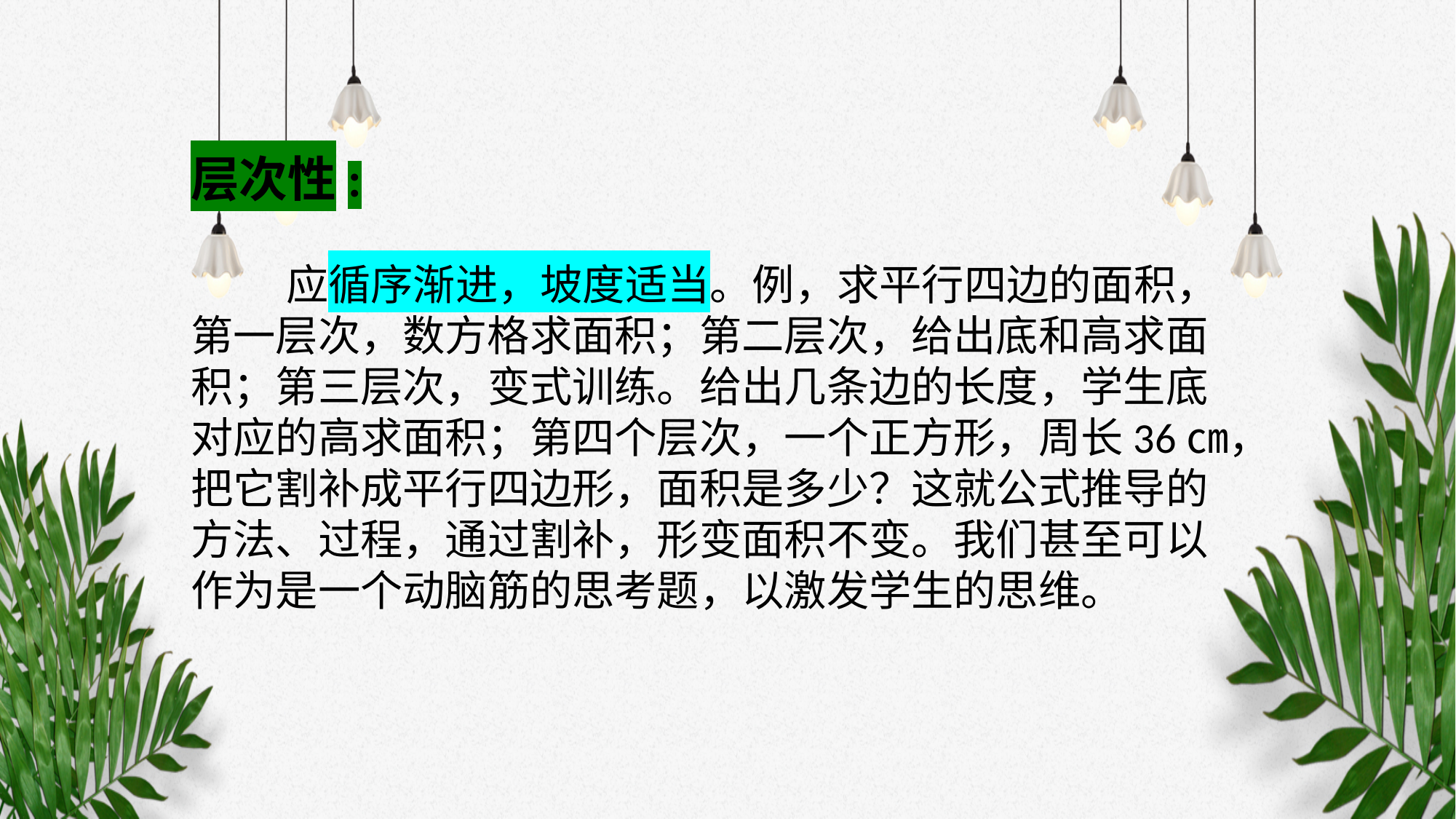

层次性:

         应循序渐进，坡度适当。例，求平行四边的面积，第一层次，数方格求面积；第二层次，给出底和高求面积；第三层次，变式训练。给出几条边的长度，学生底对应的高求面积；第四个层次，一个正方形，周长36㎝，把它割补成平行四边形，面积是多少？这就公式推导的方法、过程，通过割补，形变面积不变。我们甚至可以作为是一个动脑筋的思考题，以激发学生的思维。